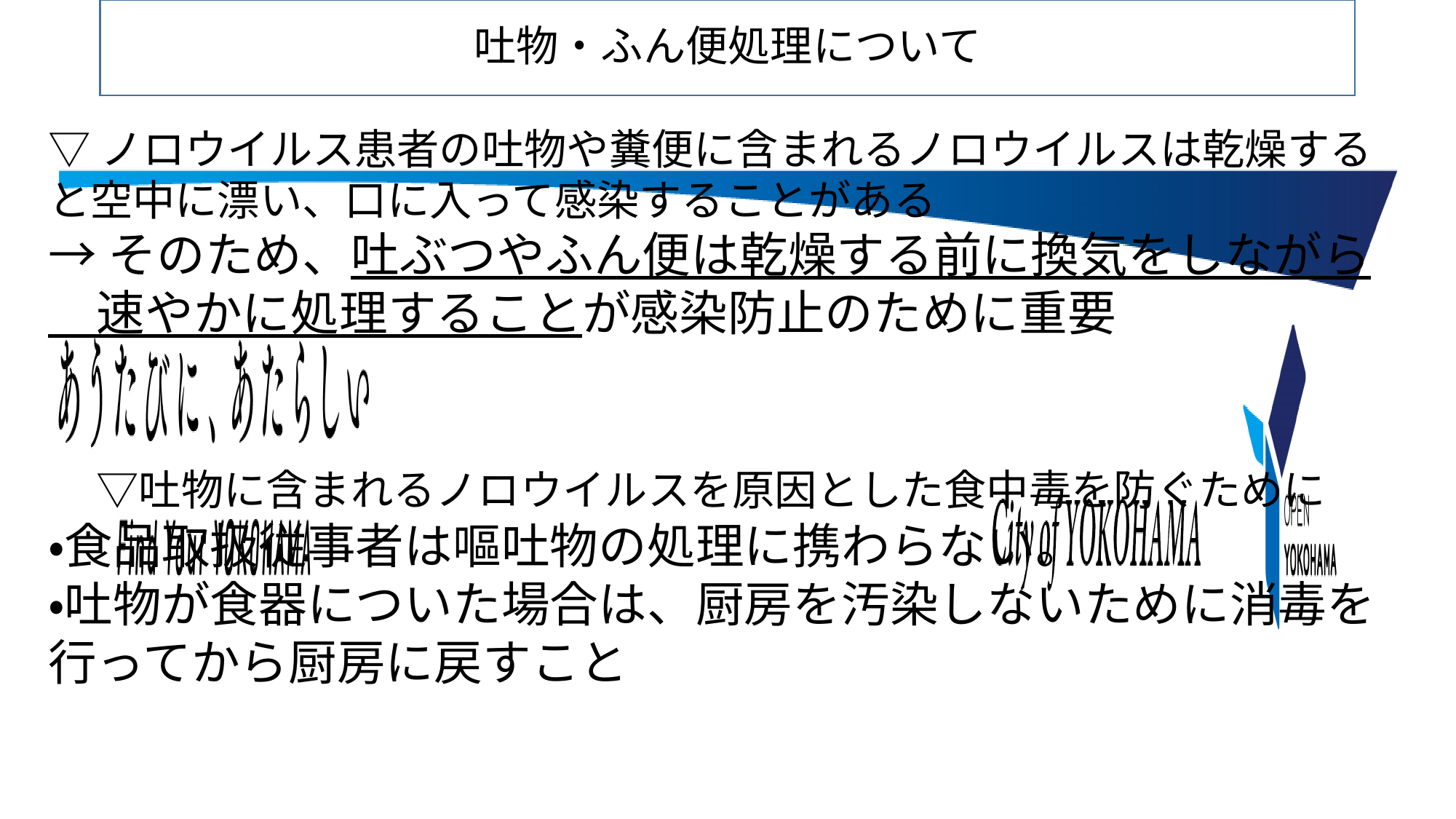

# 吐物・ふん便処理について
▽ノロウイルス患者の吐物や糞便に含まれるノロウイルスは乾燥すると空中に漂い、口に入って感染することがある
→そのため、吐ぶつやふん便は乾燥する前に換気をしながら　速やかに処理することが感染防止のために重要
　　　　　　　　　　　　　　　　　　　　　　　　　　　　▽吐物に含まれるノロウイルスを原因とした食中毒を防ぐために
・食品取扱従事者は嘔吐物の処理に携わらない。
・吐物が食器についた場合は、厨房を汚染しないために消毒を行ってから厨房に戻すこと